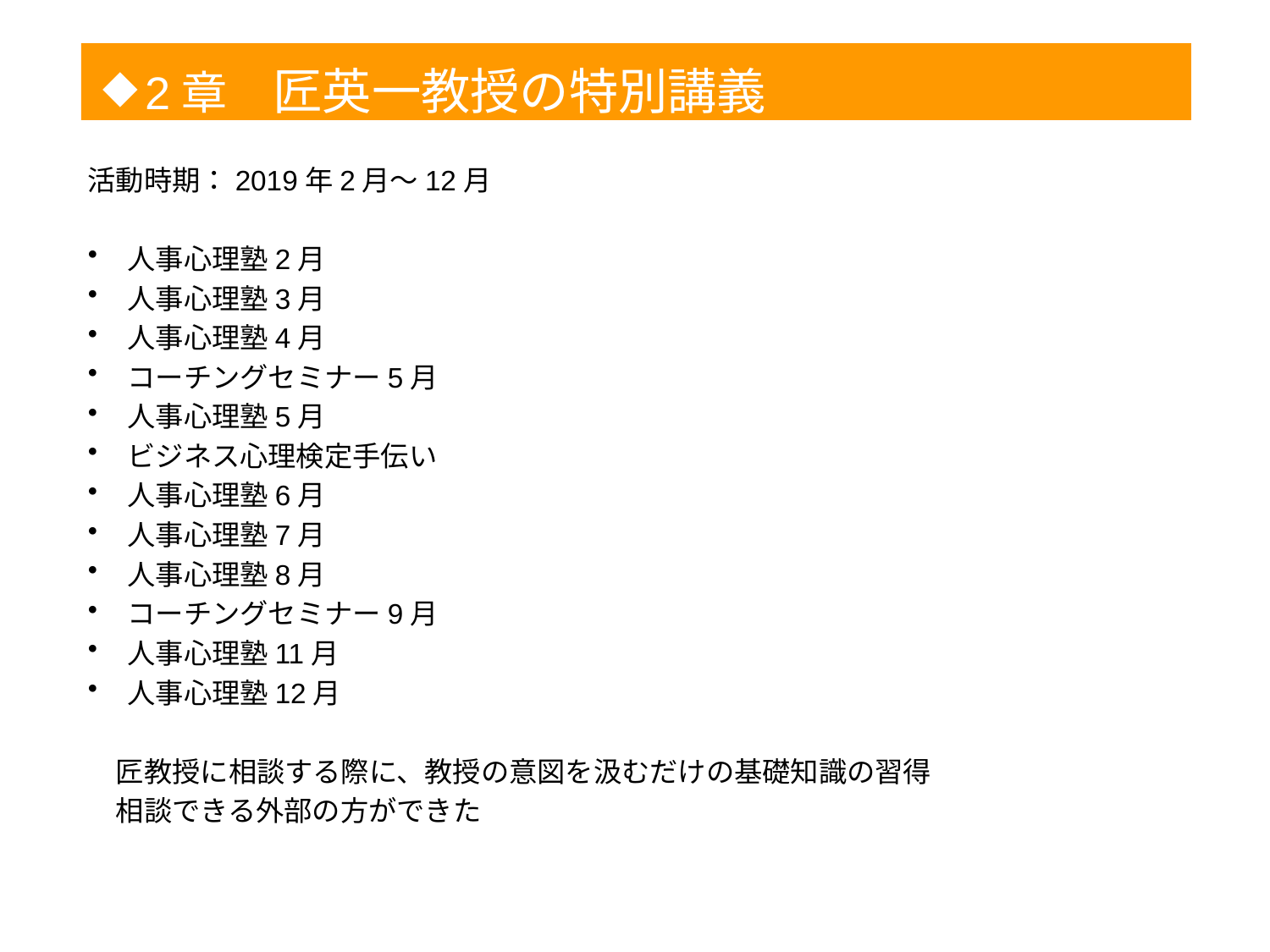

◆
2章　匠英一教授の特別講義
1
活動時期：2019年2月～12月

人事心理塾2月
人事心理塾3月
人事心理塾4月
コーチングセミナー5月
人事心理塾5月
ビジネス心理検定手伝い
人事心理塾6月
人事心理塾7月
人事心理塾8月
コーチングセミナー9月
人事心理塾11月
人事心理塾12月

　匠教授に相談する際に、教授の意図を汲むだけの基礎知識の習得
　相談できる外部の方ができた